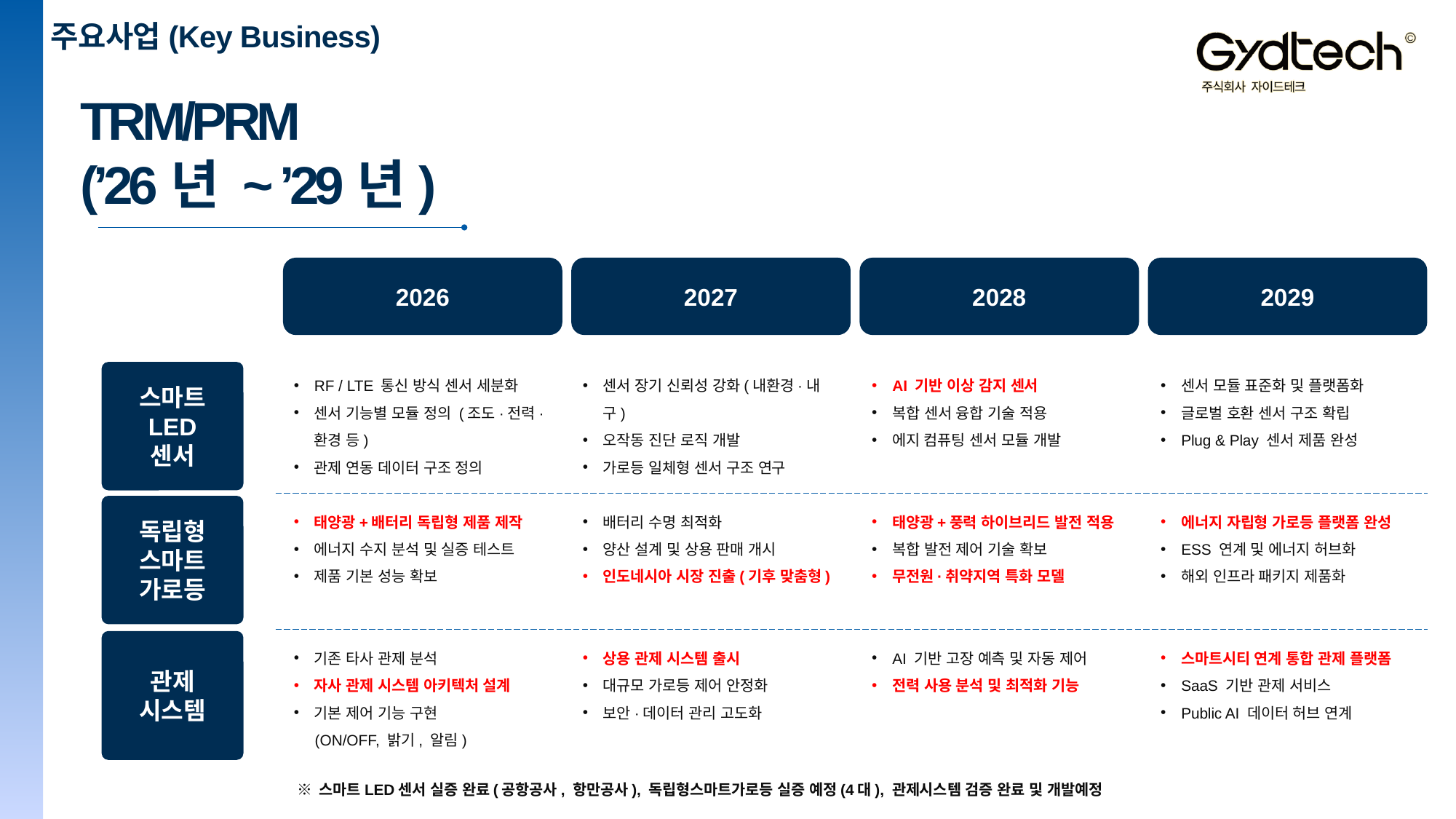

02
주요사업(Key Business)
TRM/PRM
(’26년 ~ ’29년)
2026
2027
2028
2029
스마트
LED
센서
RF / LTE 통신 방식 센서 세분화
센서 기능별 모듈 정의 (조도·전력·환경 등)
관제 연동 데이터 구조 정의
센서 장기 신뢰성 강화(내환경·내구)
오작동 진단 로직 개발
가로등 일체형 센서 구조 연구
AI 기반 이상 감지 센서
복합 센서 융합 기술 적용
에지 컴퓨팅 센서 모듈 개발
센서 모듈 표준화 및 플랫폼화
글로벌 호환 센서 구조 확립
Plug & Play 센서 제품 완성
독립형
스마트
가로등
태양광+배터리 독립형 제품 제작
에너지 수지 분석 및 실증 테스트
제품 기본 성능 확보
배터리 수명 최적화
양산 설계 및 상용 판매 개시
인도네시아 시장 진출(기후 맞춤형)
태양광+풍력 하이브리드 발전 적용
복합 발전 제어 기술 확보
무전원·취약지역 특화 모델
에너지 자립형 가로등 플랫폼 완성
ESS 연계 및 에너지 허브화
해외 인프라 패키지 제품화
관제
시스템
기존 타사 관제 분석
자사 관제 시스템 아키텍처 설계
기본 제어 기능 구현
     (ON/OFF, 밝기, 알림)
상용 관제 시스템 출시
대규모 가로등 제어 안정화
보안·데이터 관리 고도화
AI 기반 고장 예측 및 자동 제어
전력 사용 분석 및 최적화 기능
스마트시티 연계 통합 관제 플랫폼
SaaS 기반 관제 서비스
Public AI 데이터 허브 연계
 ※ 스마트LED센서 실증 완료(공항공사, 항만공사), 독립형스마트가로등 실증 예정(4대), 관제시스템 검증 완료 및 개발예정